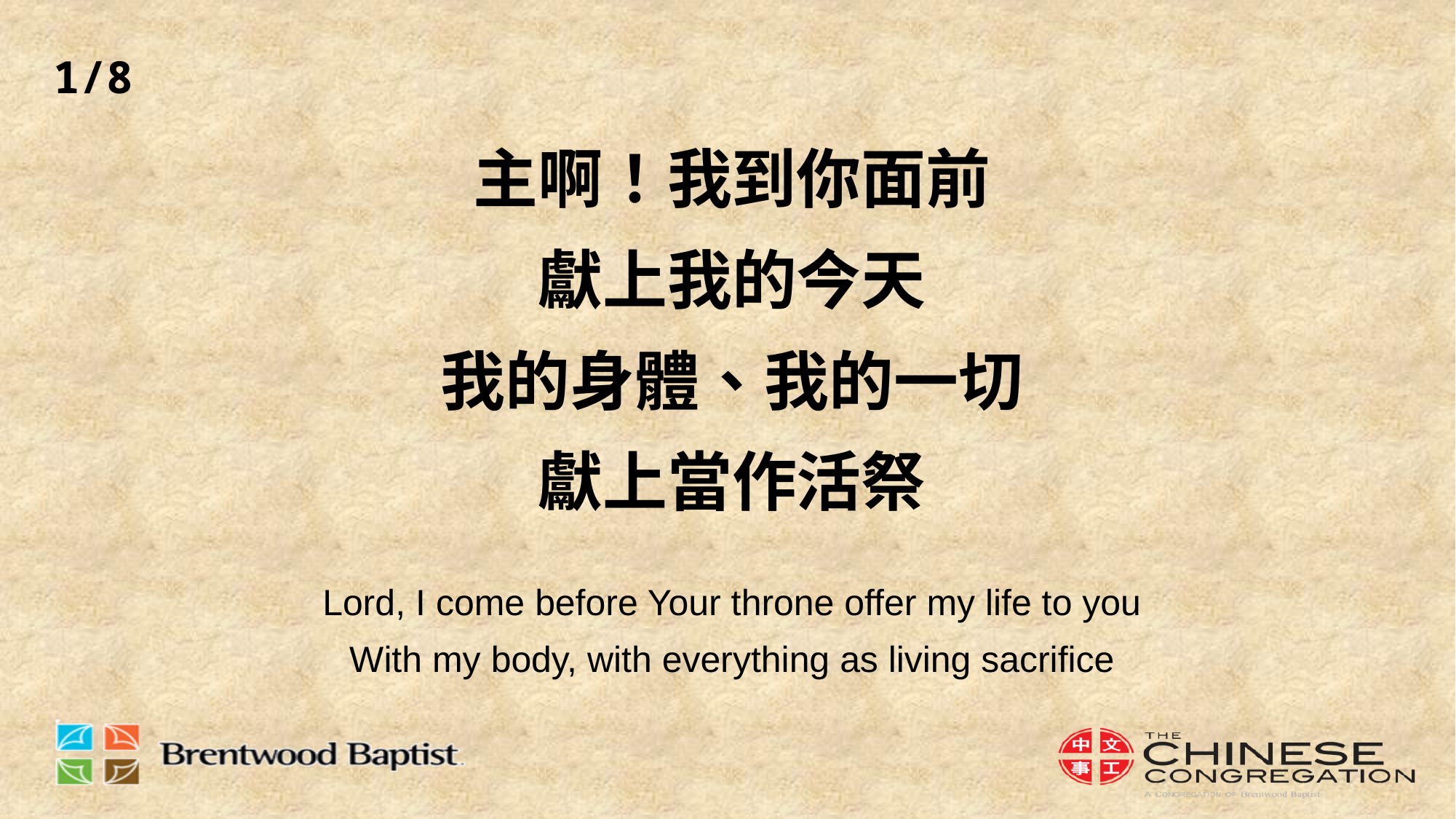

1/8
# 主啊！我到你面前 獻上我的今天 我的身體、我的一切 獻上當作活祭 Lord, I come before Your throne offer my life to you With my body, with everything as living sacrifice